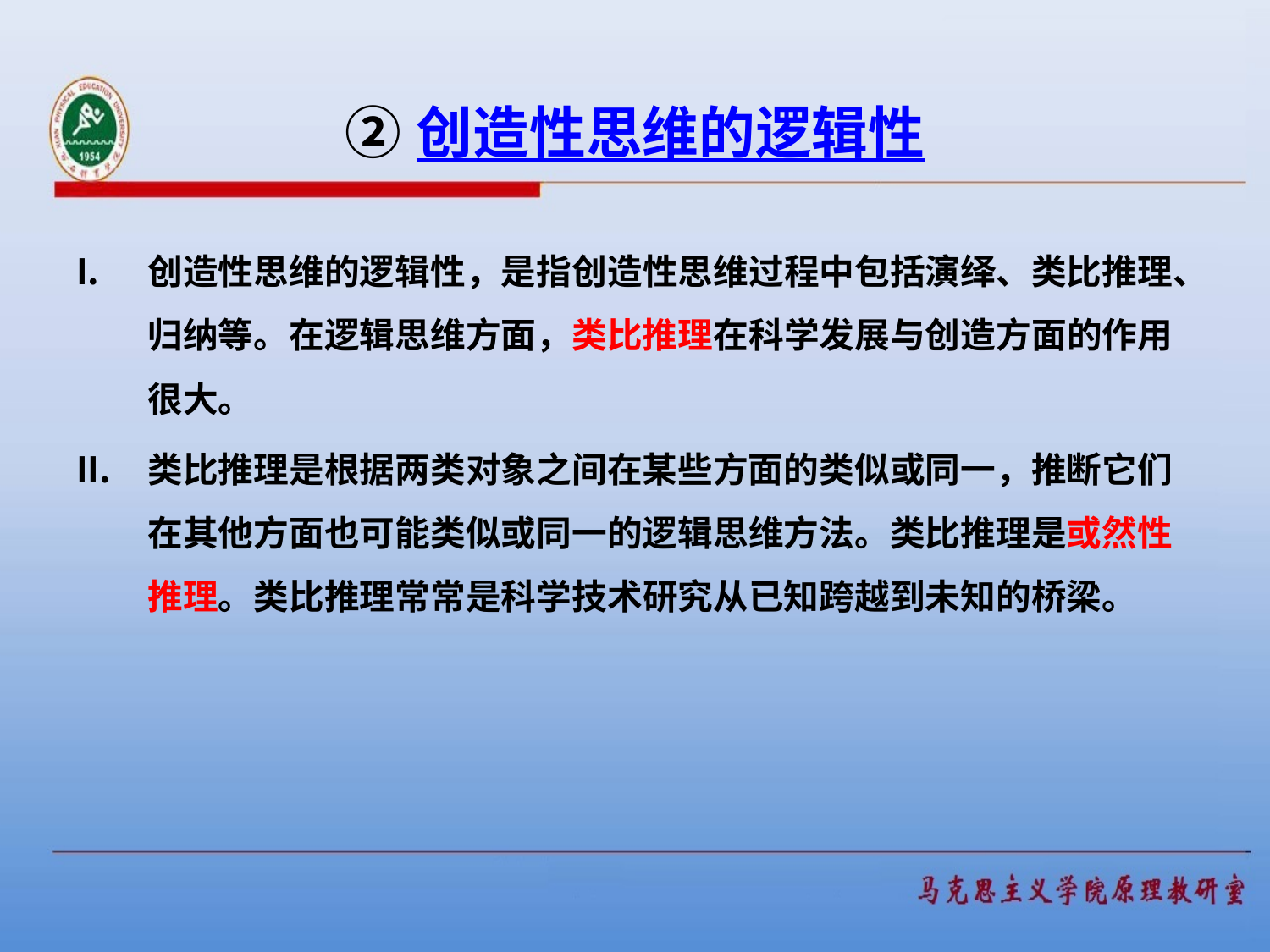

# 创造性思维的逻辑性
创造性思维的逻辑性，是指创造性思维过程中包括演绎、类比推理、归纳等。在逻辑思维方面，类比推理在科学发展与创造方面的作用很大。
类比推理是根据两类对象之间在某些方面的类似或同一，推断它们在其他方面也可能类似或同一的逻辑思维方法。类比推理是或然性推理。类比推理常常是科学技术研究从已知跨越到未知的桥梁。